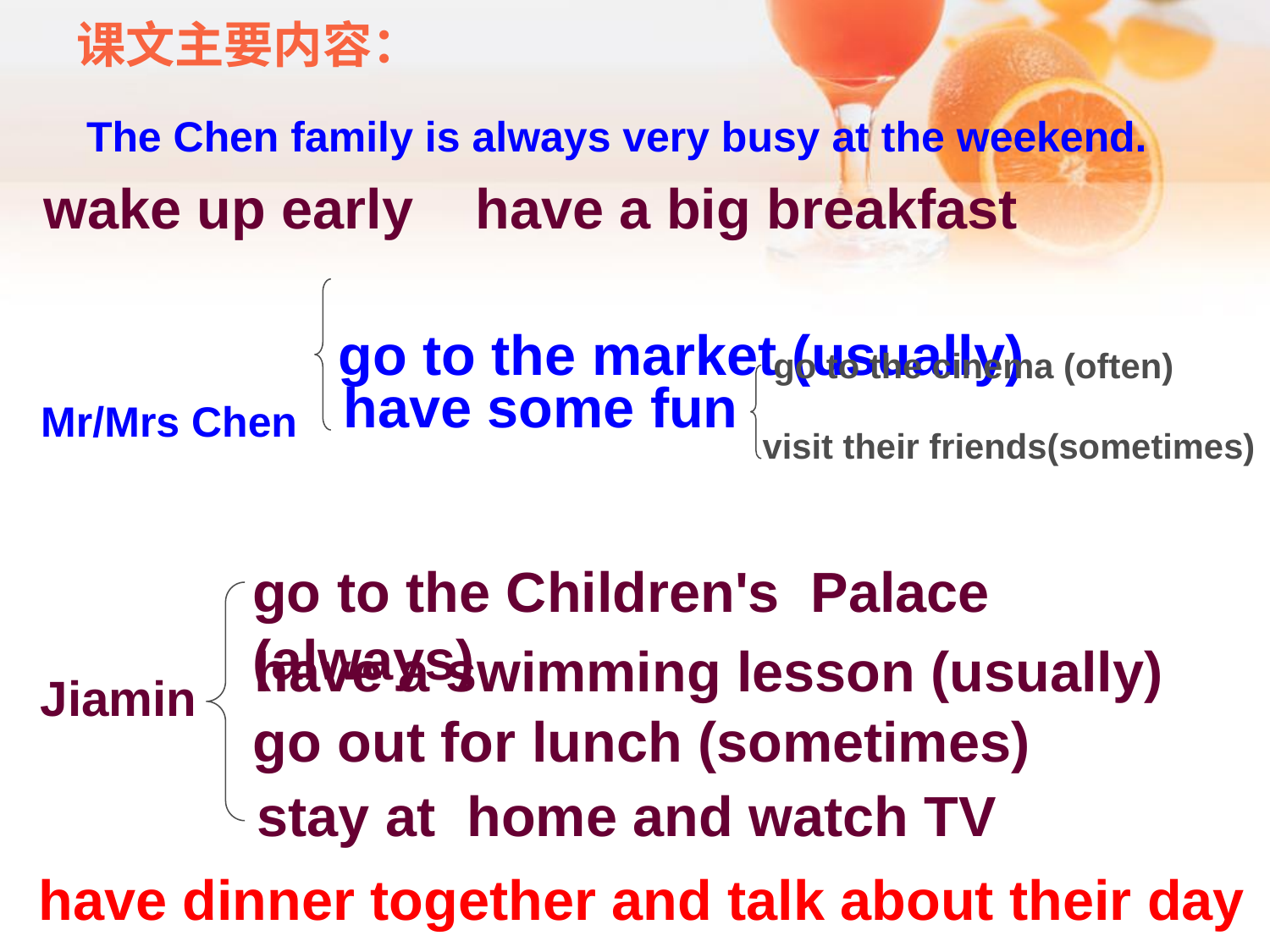

# 课文主要内容：
The Chen family is always very busy at the weekend.
wake up early    have a big breakfast
                   go to the market (usually)
Mr/Mrs Chen

go to the cinema (often)
have some fun

visit their friends(sometimes)
go to the Children's  Palace (always)

have a swimming lesson (usually)
Jiamin
go out for lunch (sometimes)
stay at  home and watch TV
have dinner together and talk about their day